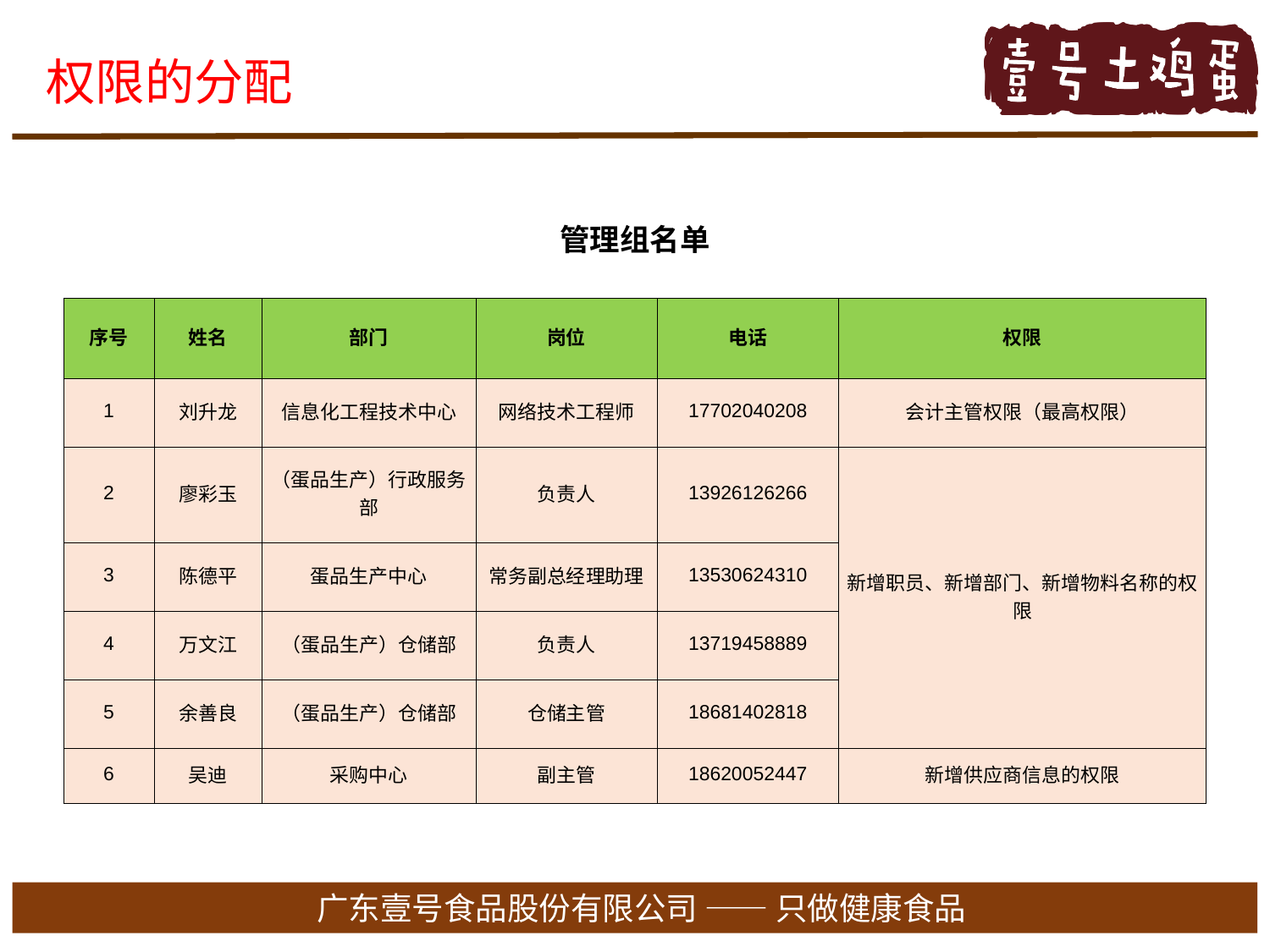

权限的分配
| 管理组名单 |  |  |  |  |  |
| --- | --- | --- | --- | --- | --- |
| 序号 | 姓名 | 部门 | 岗位 | 电话 | 权限 |
| 1 | 刘升龙 | 信息化工程技术中心 | 网络技术工程师 | 17702040208 | 会计主管权限（最高权限） |
| 2 | 廖彩玉 | （蛋品生产）行政服务部 | 负责人 | 13926126266 | 新增职员、新增部门、新增物料名称的权限 |
| 3 | 陈德平 | 蛋品生产中心 | 常务副总经理助理 | 13530624310 |  |
| 4 | 万文江 | （蛋品生产）仓储部 | 负责人 | 13719458889 |  |
| 5 | 余善良 | （蛋品生产）仓储部 | 仓储主管 | 18681402818 |  |
| 6 | 吴迪 | 采购中心 | 副主管 | 18620052447 | 新增供应商信息的权限 |